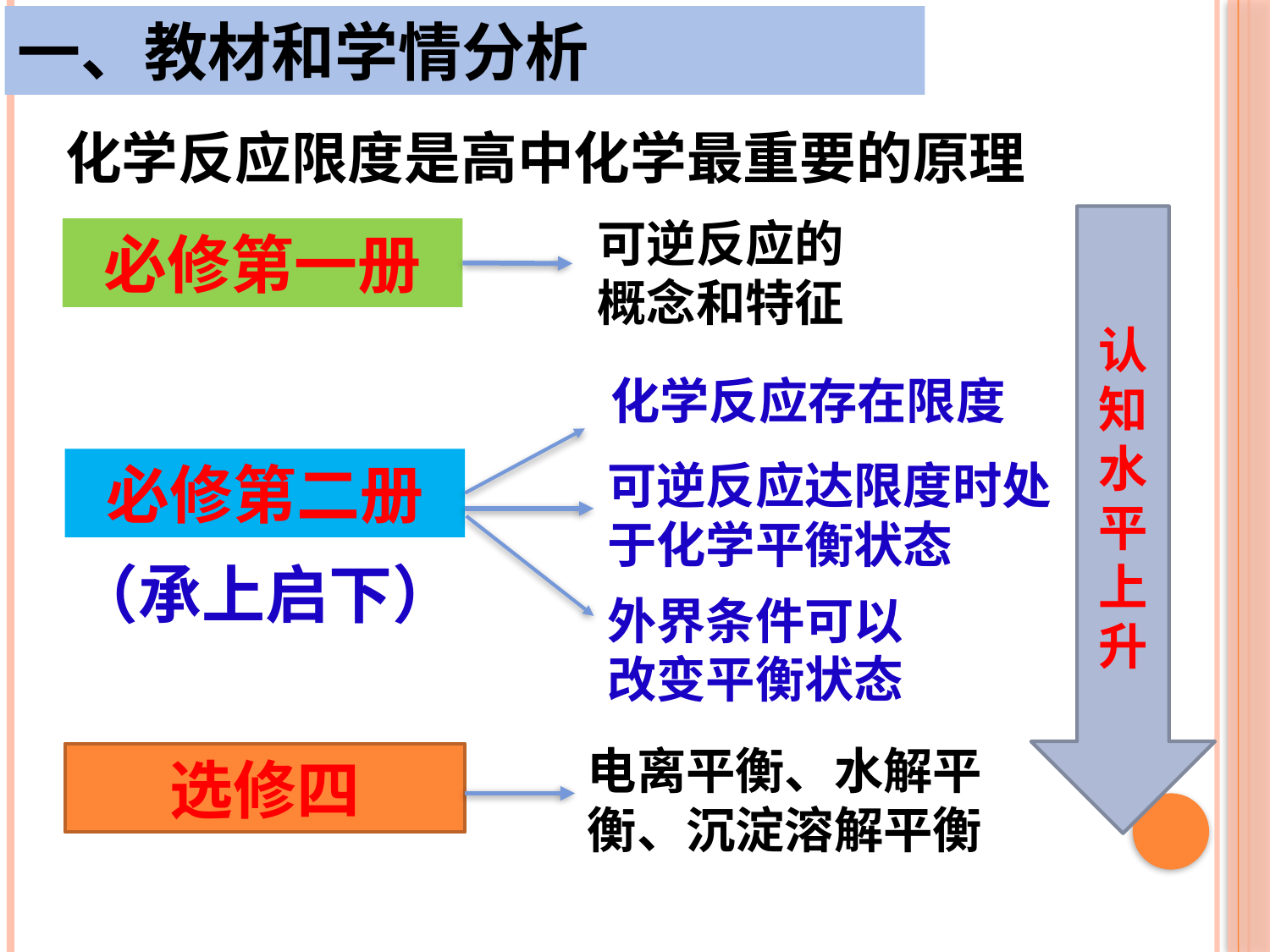

一、教材和学情分析
化学反应限度是高中化学最重要的原理
可逆反应的概念和特征
认
知
水平
上
升
必修第一册
化学反应存在限度
可逆反应达限度时处于化学平衡状态
必修第二册
（承上启下）
外界条件可以改变平衡状态
电离平衡、水解平衡、沉淀溶解平衡
选修四